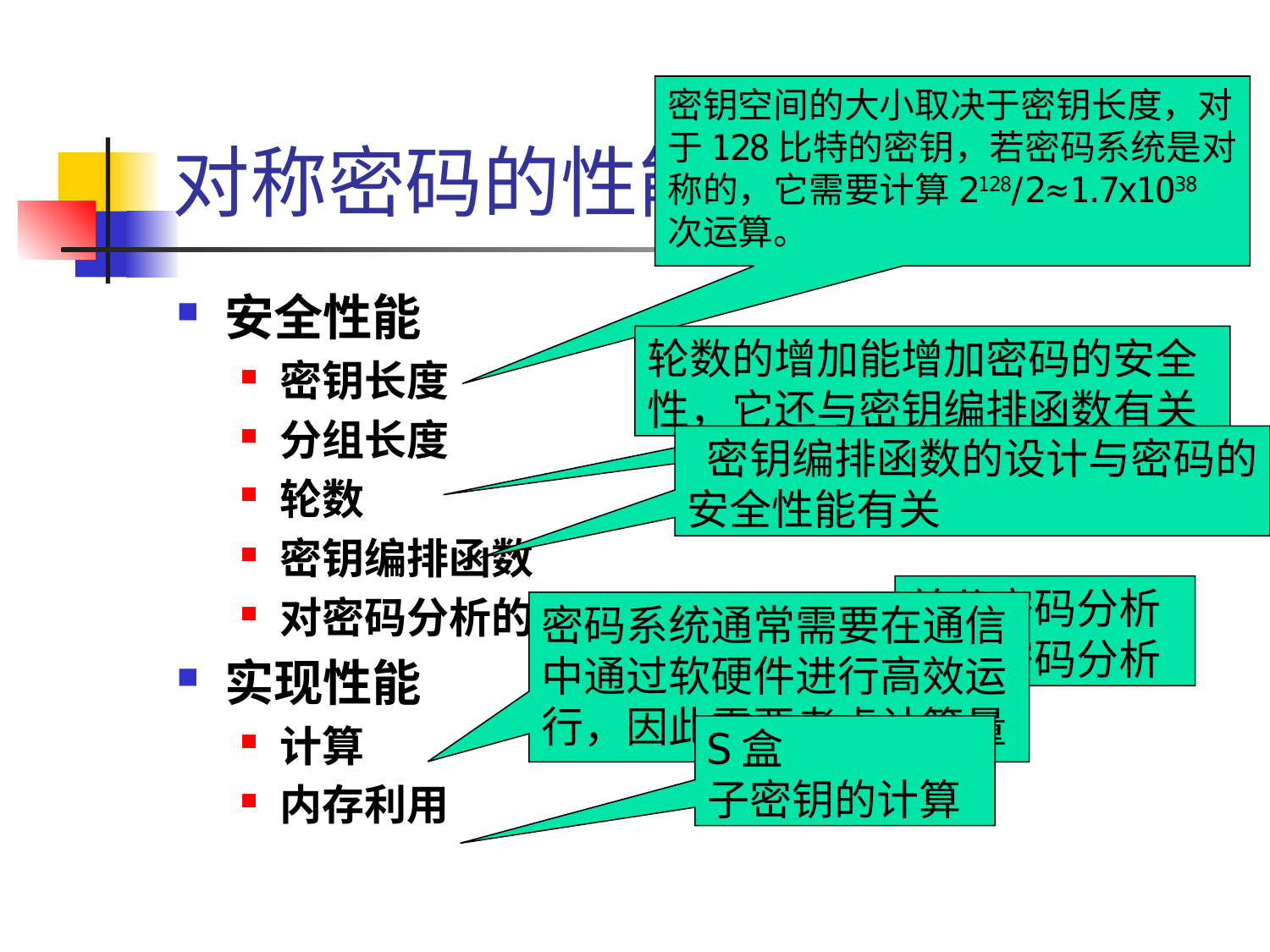

# 对称密码的性能
密钥空间的大小取决于密钥长度，对于128比特的密钥，若密码系统是对称的，它需要计算2128/2≈1.7x1038次运算。
安全性能
密钥长度
分组长度
轮数
密钥编排函数
对密码分析的抵抗能力
实现性能
计算
内存利用

轮数的增加能增加密码的安全性，它还与密钥编排函数有关
 密钥编排函数的设计与密码的安全性能有关
差分密码分析
线性密码分析
密码系统通常需要在通信中通过软硬件进行高效运行，因此需要考虑计算量
S盒
子密钥的计算